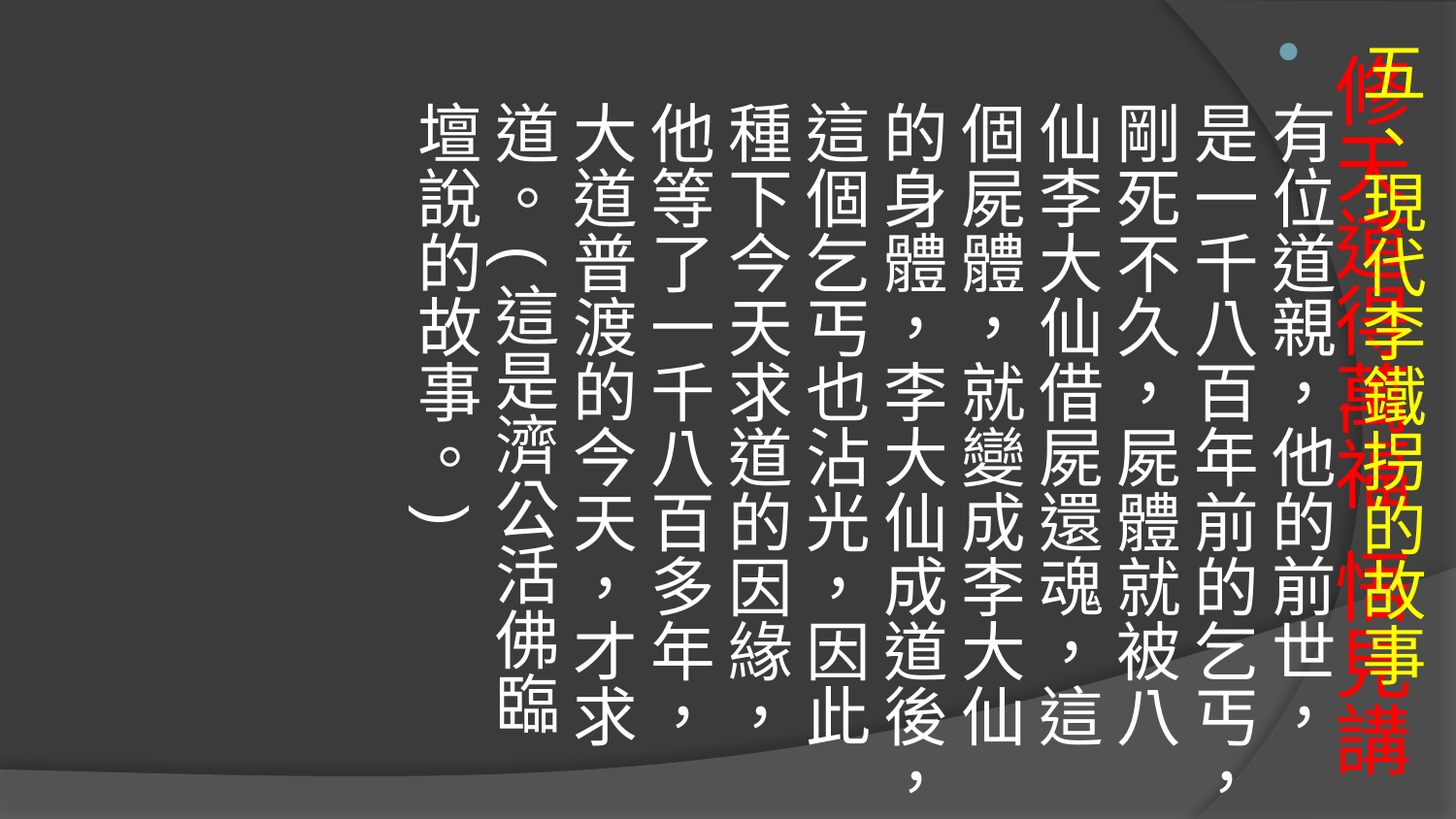

五、現代李鐵拐的故事
有位道親，他的前世，是一千八百年前的乞丐，剛死不久，屍體就被八仙李大仙借屍還魂，這個屍體，就變成李大仙的身體，李大仙成道後，這個乞丐也沾光，因此種下今天求道的因緣，他等了一千八百多年，大道普渡的今天，才求道。(這是濟公活佛臨壇說的故事。)

# 修天道得萬福  悟見講